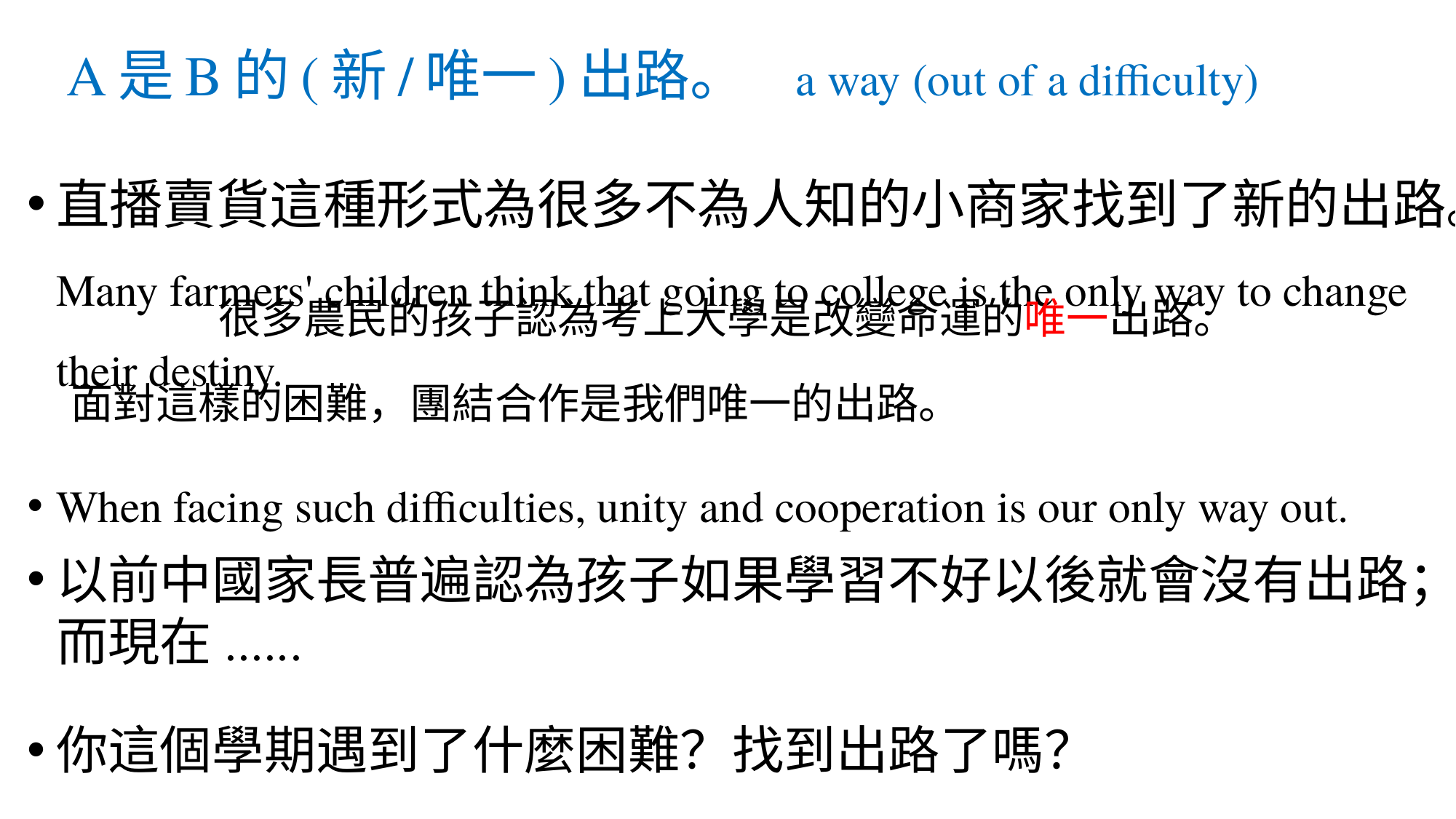

# A是B的(新/唯一)出路。   a way (out of a difficulty)
直播賣貨這種形式為很多不為人知的小商家找到了新的出路。Many farmers' children think that going to college is the only way to change their destiny.

When facing such difficulties, unity and cooperation is our only way out.
以前中國家長普遍認為孩子如果學習不好以後就會沒有出路；而現在......
你這個學期遇到了什麼困難？找到出路了嗎？
很多農民的孩子認為考上大學是改變命運的唯一出路。
面對這樣的困難，團結合作是我們唯一的出路。